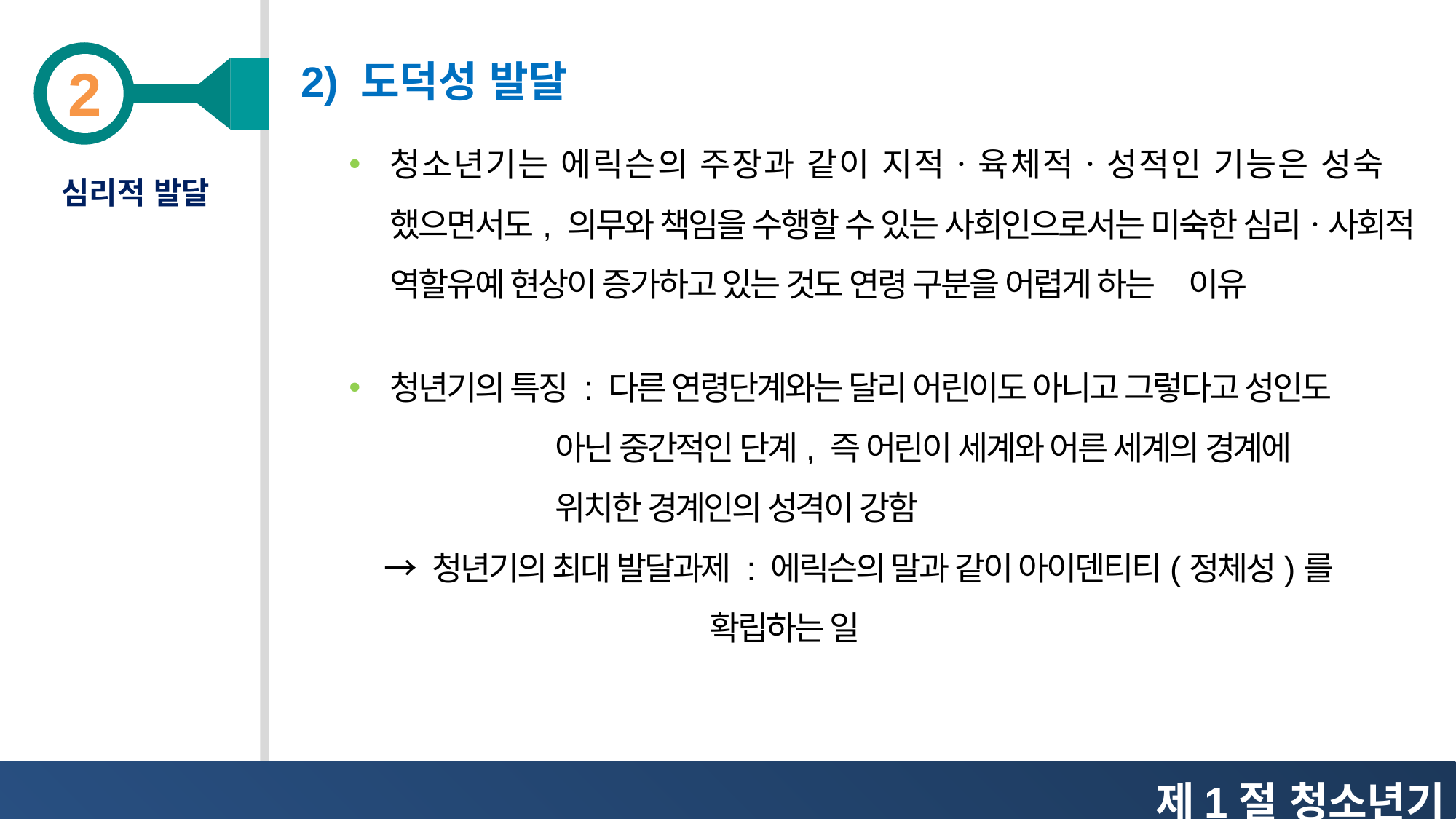

2) 도덕성 발달
청소년기는 에릭슨의 주장과 같이 지적ㆍ육체적ㆍ성적인 기능은 성숙    했으면서도, 의무와 책임을 수행할 수 있는 사회인으로서는 미숙한 심리ㆍ사회적 역할유예 현상이 증가하고 있는 것도 연령 구분을 어렵게 하는     이유

청년기의 특징 : 다른 연령단계와는 달리 어린이도 아니고 그렇다고 성인도
                            아닌 중간적인 단계, 즉 어린이 세계와 어른 세계의 경계에
                            위치한 경계인의 성격이 강함
     → 청년기의 최대 발달과제 : 에릭슨의 말과 같이 아이덴티티(정체성)를
                                                  확립하는 일
심리적 발달
제1절 청소년기